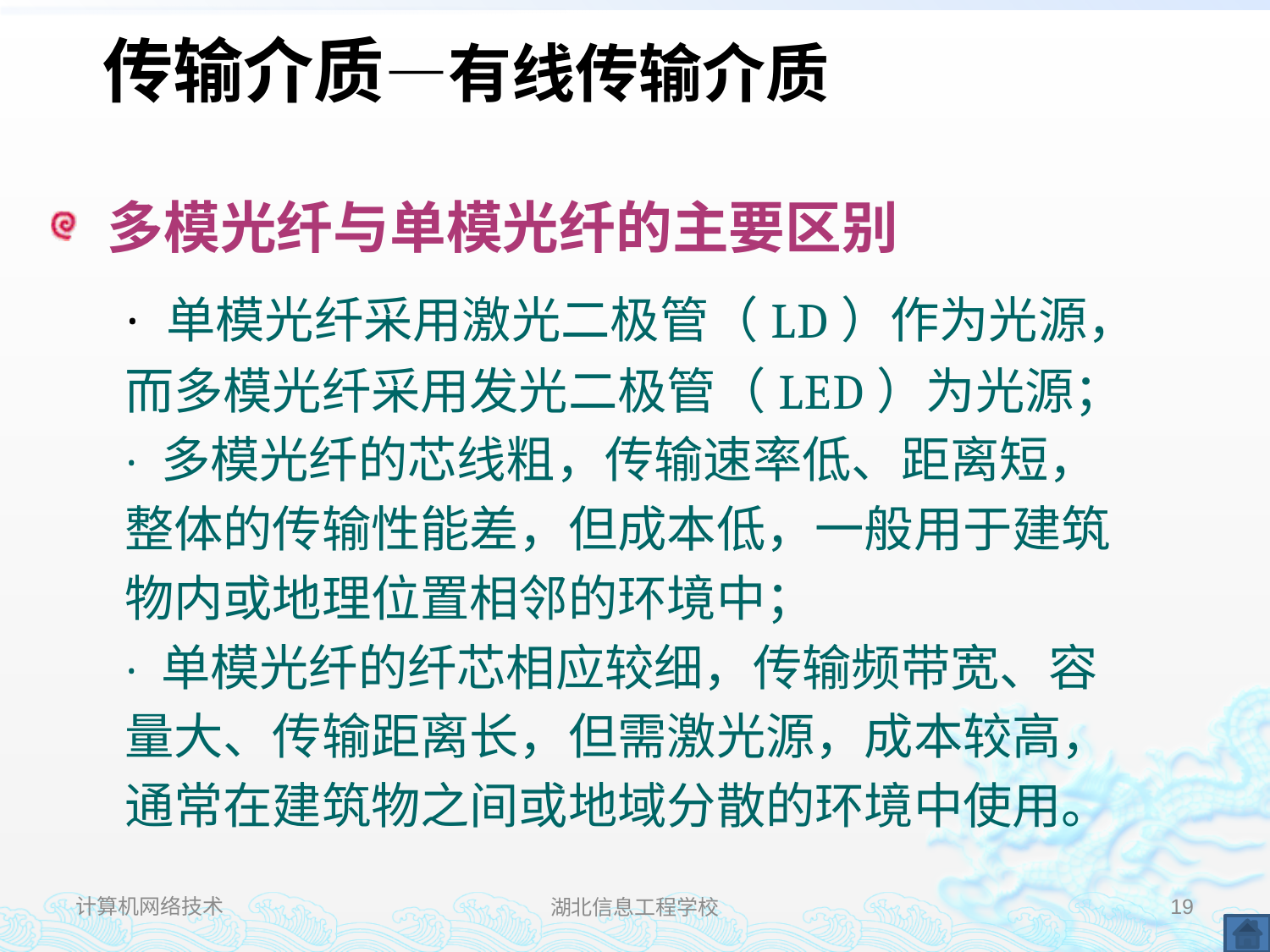

传输介质—有线传输介质
 多模光纤与单模光纤的主要区别
· 单模光纤采用激光二极管（LD）作为光源，
而多模光纤采用发光二极管（LED）为光源；
· 多模光纤的芯线粗，传输速率低、距离短，
整体的传输性能差，但成本低，一般用于建筑
物内或地理位置相邻的环境中；
· 单模光纤的纤芯相应较细，传输频带宽、容
量大、传输距离长，但需激光源，成本较高，
通常在建筑物之间或地域分散的环境中使用。
计算机网络技术
湖北信息工程学校
19